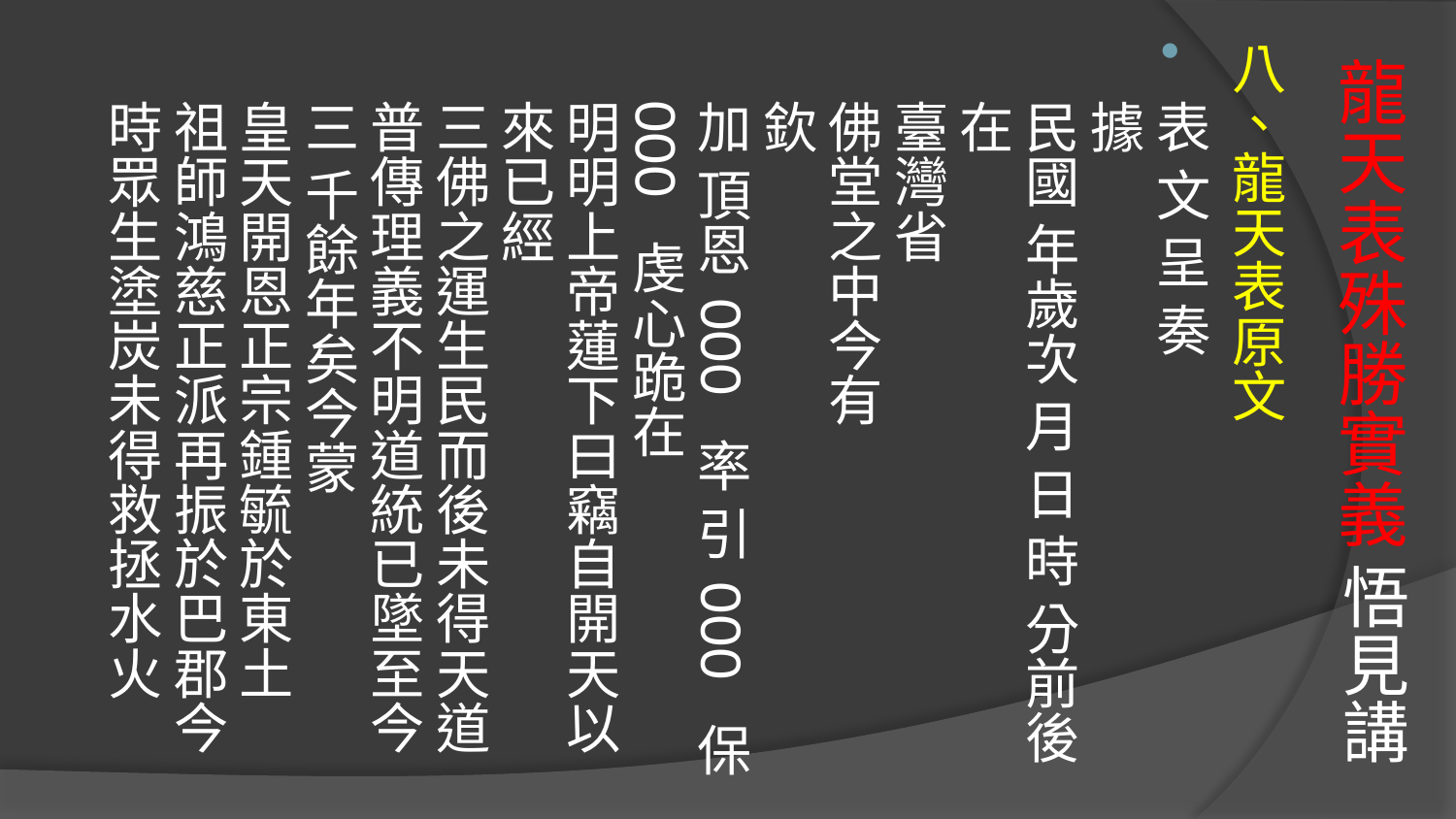

八、龍天表原文
表 文 呈 奏 
據 
民國 年歲次 月 日 時 分前後在 
臺灣省 
佛堂之中今有 
欽 
加 頂恩 OOO 率 引 OOO 保 OOO 虔心跪在 
明明上帝蓮下曰竊自開天以來已經 
三佛之運生民而後未得天道普傳理義不明道統已墜至今三 千餘年矣今蒙 
皇天開恩正宗鍾毓於東土 
祖師鴻慈正派再振於巴郡今時眾生塗炭未得救拯水火
# 龍天表殊勝實義 悟見講